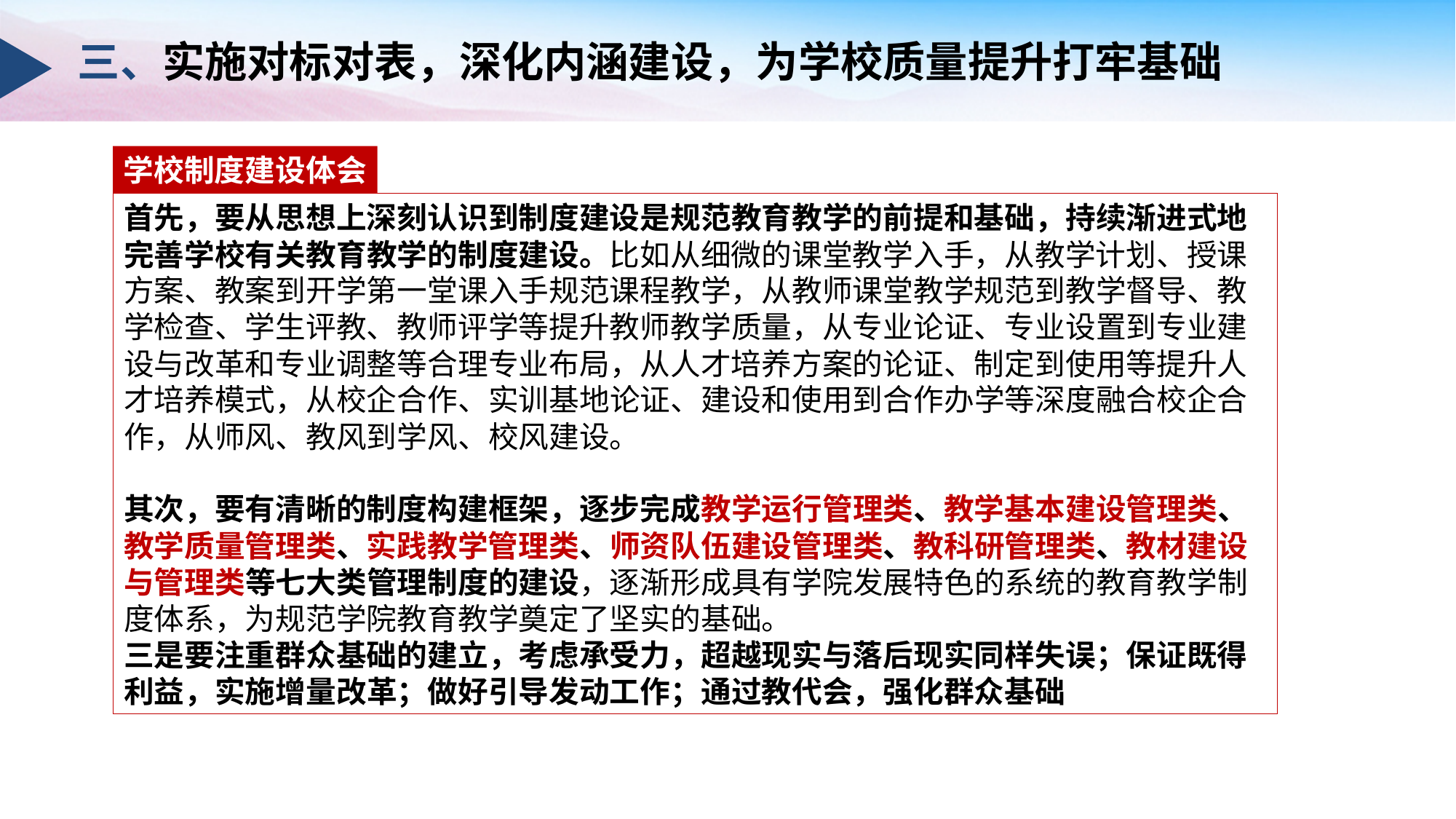

三、实施对标对表，深化内涵建设，为学校质量提升打牢基础

学校制度建设体会
首先，要从思想上深刻认识到制度建设是规范教育教学的前提和基础，持续渐进式地完善学校有关教育教学的制度建设。比如从细微的课堂教学入手，从教学计划、授课方案、教案到开学第一堂课入手规范课程教学，从教师课堂教学规范到教学督导、教学检查、学生评教、教师评学等提升教师教学质量，从专业论证、专业设置到专业建设与改革和专业调整等合理专业布局，从人才培养方案的论证、制定到使用等提升人才培养模式，从校企合作、实训基地论证、建设和使用到合作办学等深度融合校企合作，从师风、教风到学风、校风建设。

其次，要有清晰的制度构建框架，逐步完成教学运行管理类、教学基本建设管理类、教学质量管理类、实践教学管理类、师资队伍建设管理类、教科研管理类、教材建设与管理类等七大类管理制度的建设，逐渐形成具有学院发展特色的系统的教育教学制度体系，为规范学院教育教学奠定了坚实的基础。
三是要注重群众基础的建立，考虑承受力，超越现实与落后现实同样失误；保证既得利益，实施增量改革；做好引导发动工作；通过教代会，强化群众基础